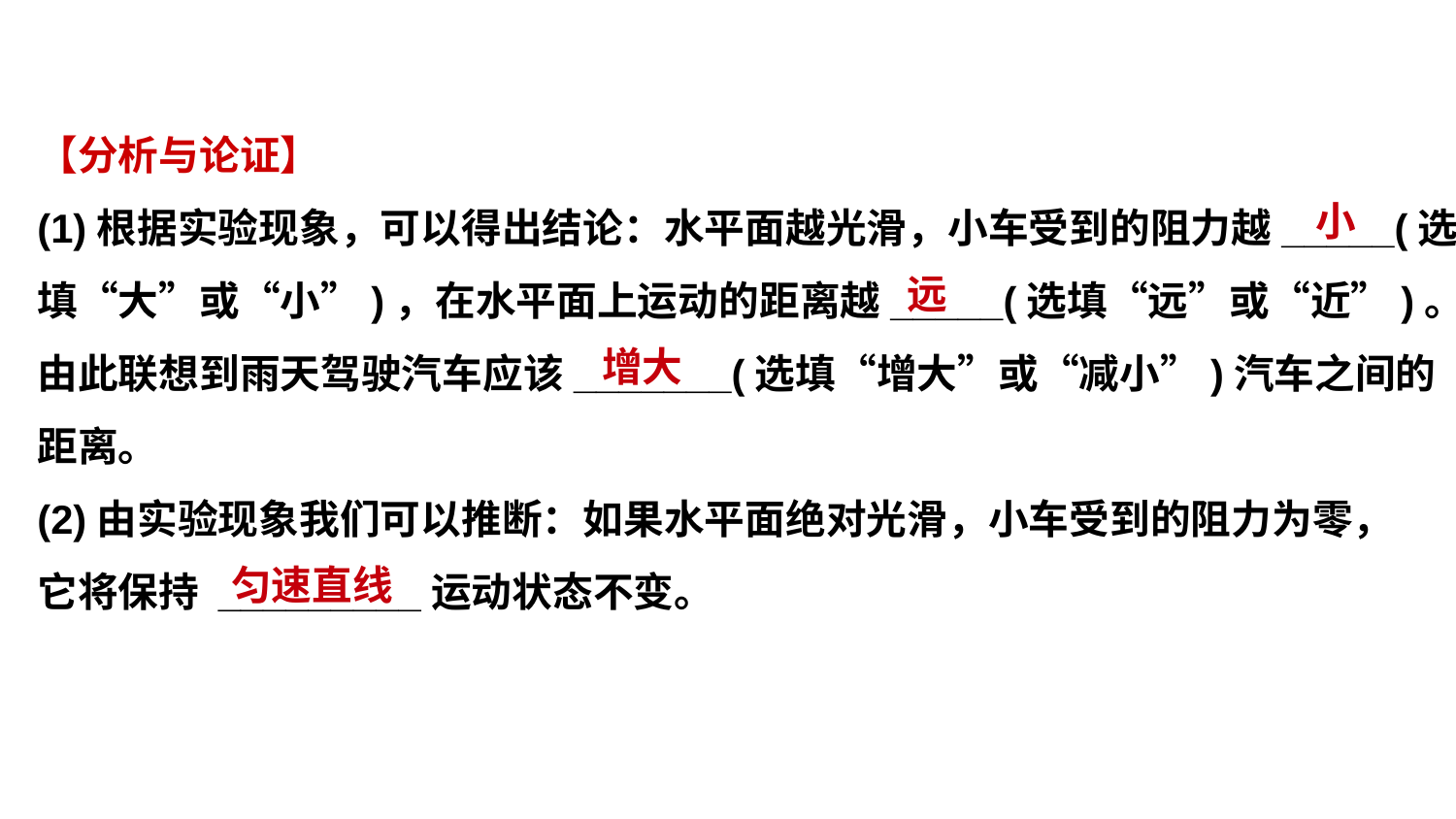

【分析与论证】
(1)根据实验现象，可以得出结论：水平面越光滑，小车受到的阻力越_____(选
填“大”或“小”)，在水平面上运动的距离越_____(选填“远”或“近”)。
由此联想到雨天驾驶汽车应该_______(选填“增大”或“减小”)汽车之间的
距离。
(2)由实验现象我们可以推断：如果水平面绝对光滑，小车受到的阻力为零，
它将保持 _________运动状态不变。
 小
 远
 增大
匀速直线